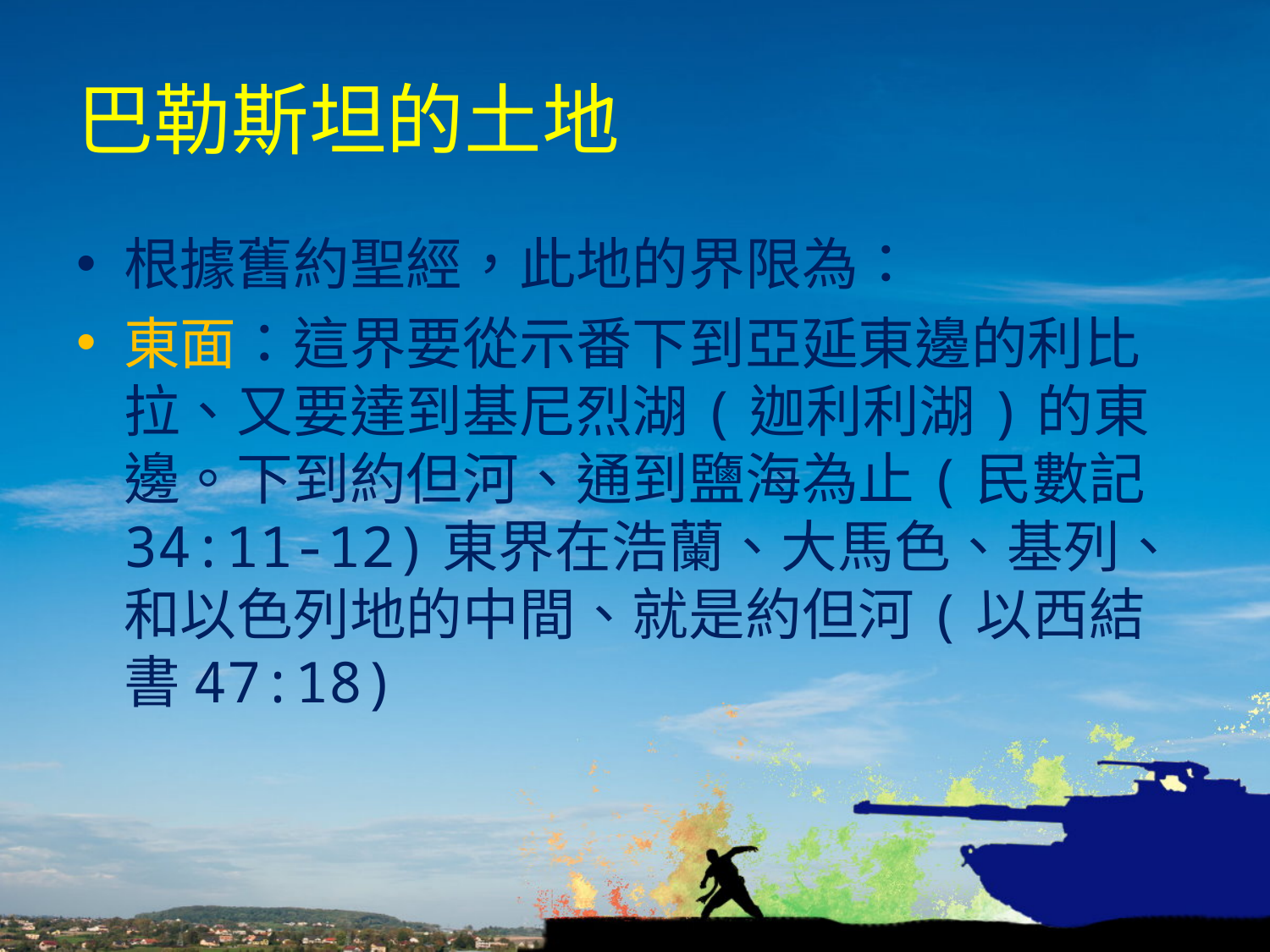

# 巴勒斯坦的土地
根據舊約聖經，此地的界限為：
東面：這界要從示番下到亞延東邊的利比拉、又要達到基尼烈湖(迦利利湖)的東邊。下到約但河、通到鹽海為止(民數記34:11-12)東界在浩蘭、大馬色、基列、和以色列地的中間、就是約但河(以西結書47:18)